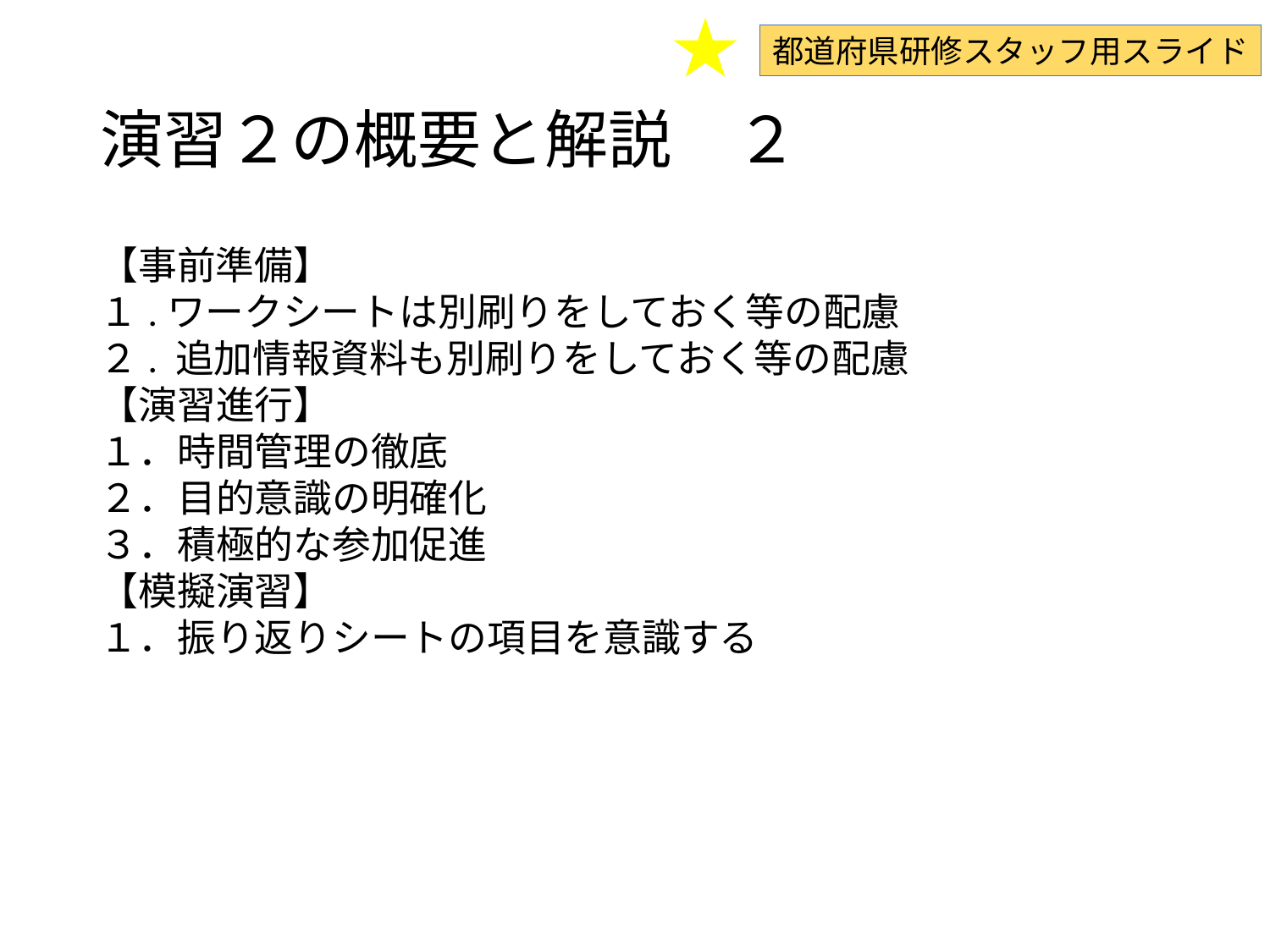

都道府県研修スタッフ用スライド
# 演習２の概要と解説　２
【事前準備】
１.ワークシートは別刷りをしておく等の配慮
２. 追加情報資料も別刷りをしておく等の配慮
【演習進行】
１．時間管理の徹底
２．目的意識の明確化
３．積極的な参加促進
【模擬演習】
１．振り返りシートの項目を意識する